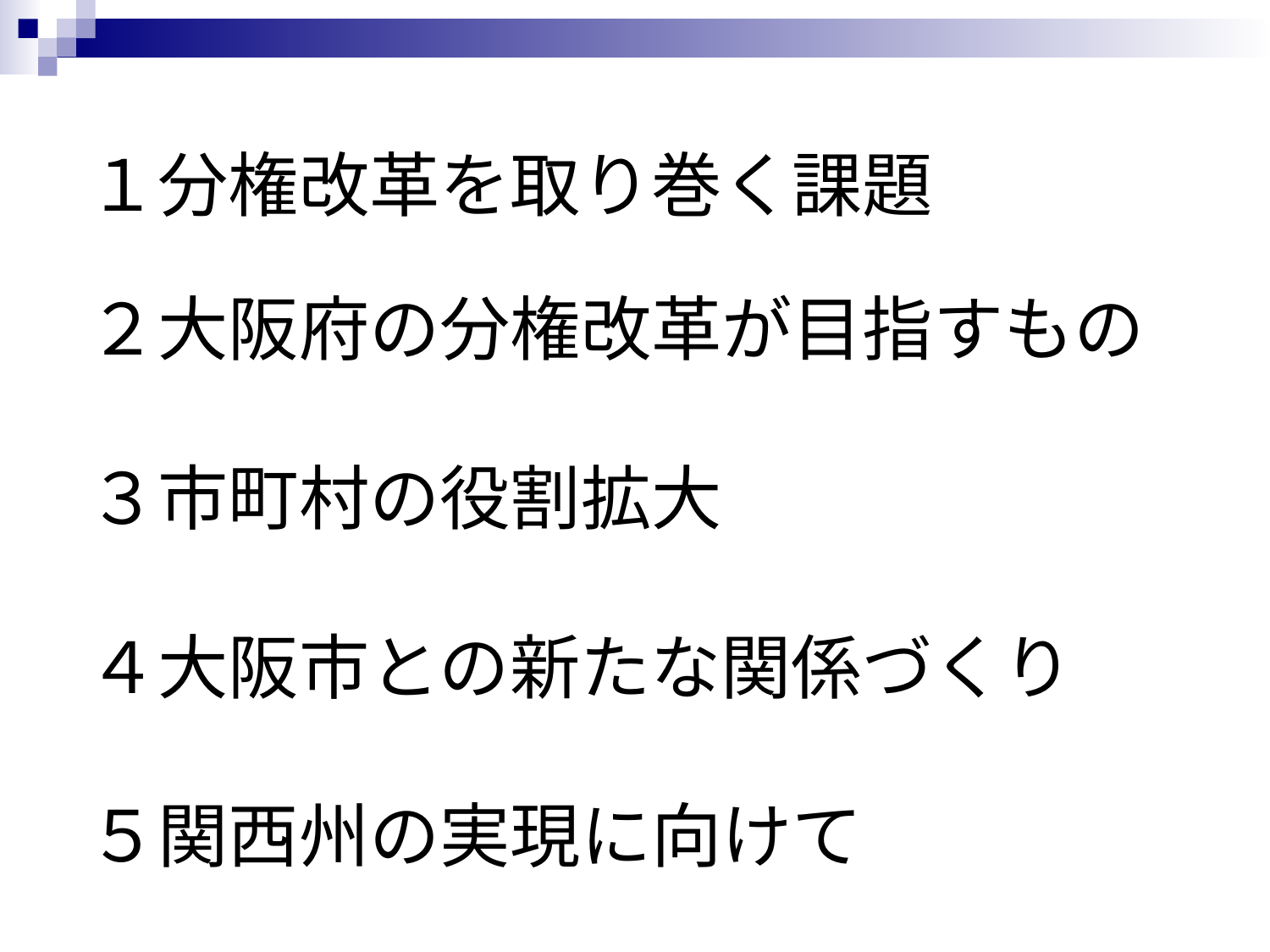

# １分権改革を取り巻く課題 ２大阪府の分権改革が目指すもの ３市町村の役割拡大 ４大阪市との新たな関係づくり ５関西州の実現に向けて